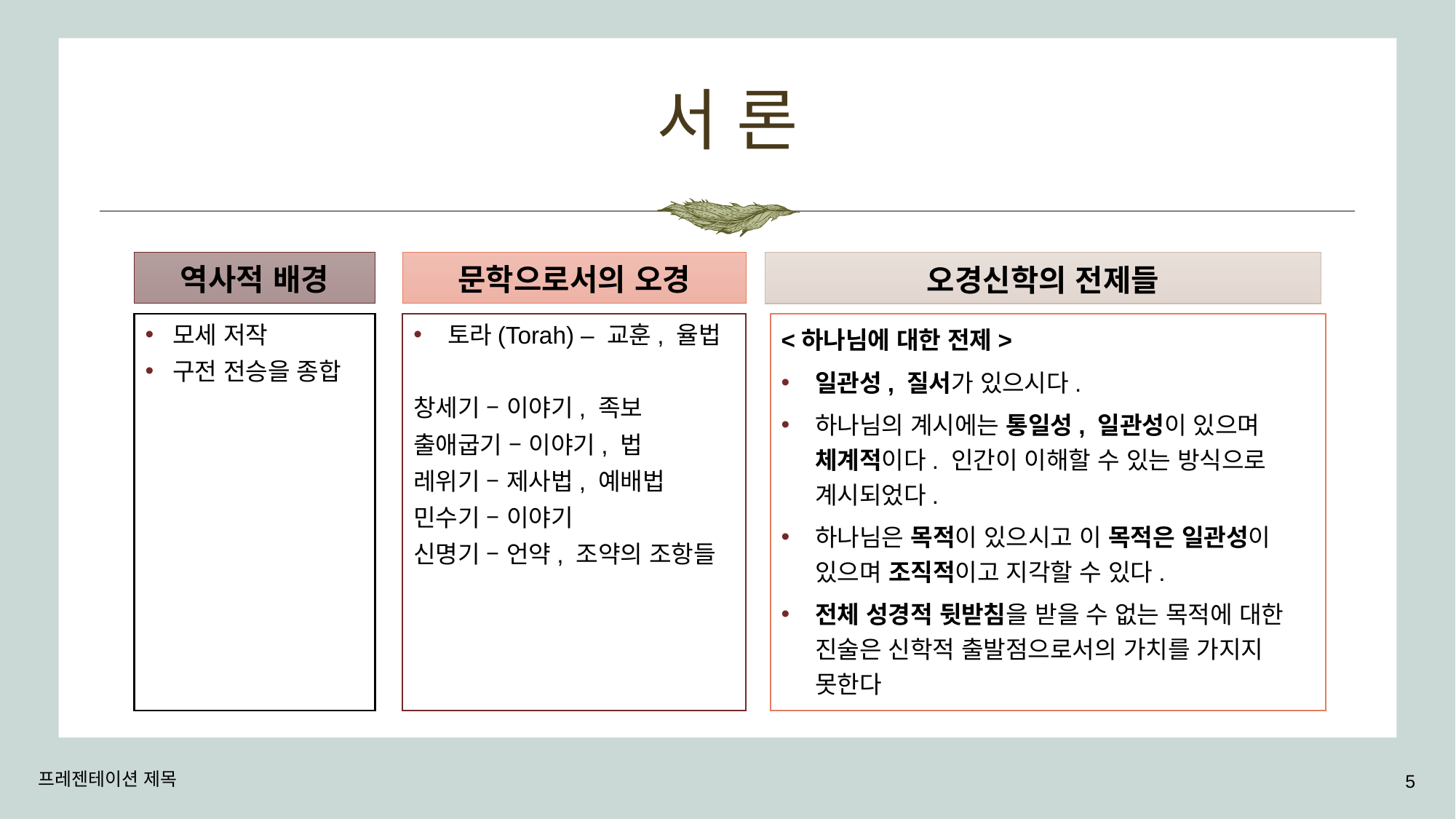

# 서 론
역사적 배경
문학으로서의 오경
오경신학의 전제들
모세 저작
구전 전승을 종합
토라(Torah) – 교훈, 율법

창세기 – 이야기, 족보
출애굽기 – 이야기, 법
레위기 – 제사법, 예배법
민수기 – 이야기
신명기 – 언약, 조약의 조항들
<하나님에 대한 전제>
일관성, 질서가 있으시다.
하나님의 계시에는 통일성, 일관성이 있으며 체계적이다. 인간이 이해할 수 있는 방식으로 계시되었다.
하나님은 목적이 있으시고 이 목적은 일관성이 있으며 조직적이고 지각할 수 있다.
전체 성경적 뒷받침을 받을 수 없는 목적에 대한 진술은 신학적 출발점으로서의 가치를 가지지 못한다
프레젠테이션 제목
5